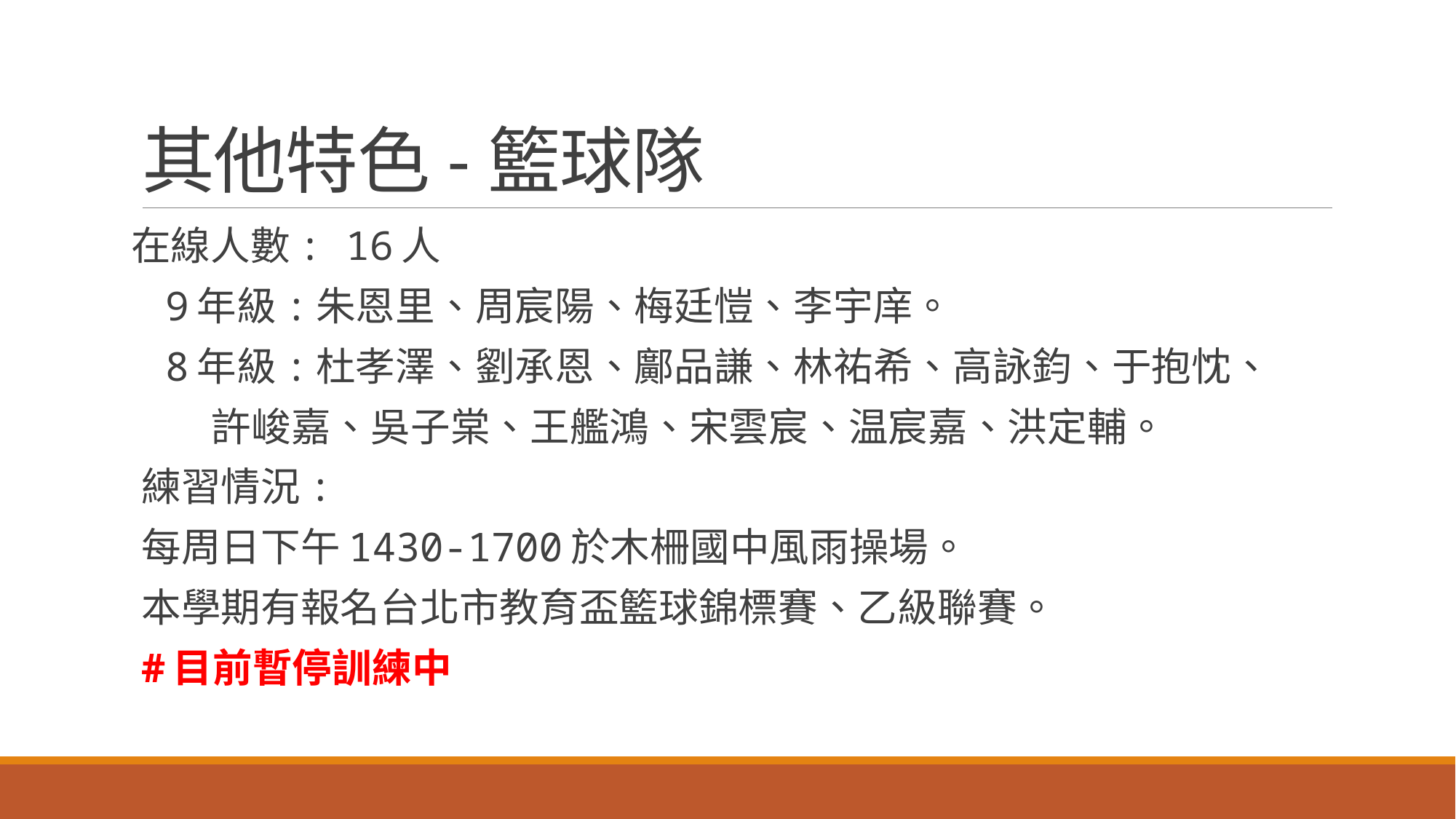

# 其他特色-籃球隊
在線人數: 16人
 9年級:朱恩里、周宸陽、梅廷愷、李宇庠。
 8年級:杜孝澤、劉承恩、鄺品謙、林祐希、高詠鈞、于抱忱、
       許峻嘉、吳子棠、王艦鴻、宋雲宸、温宸嘉、洪定輔。
練習情況:
每周日下午1430-1700於木柵國中風雨操場。
本學期有報名台北市教育盃籃球錦標賽、乙級聯賽。
#目前暫停訓練中